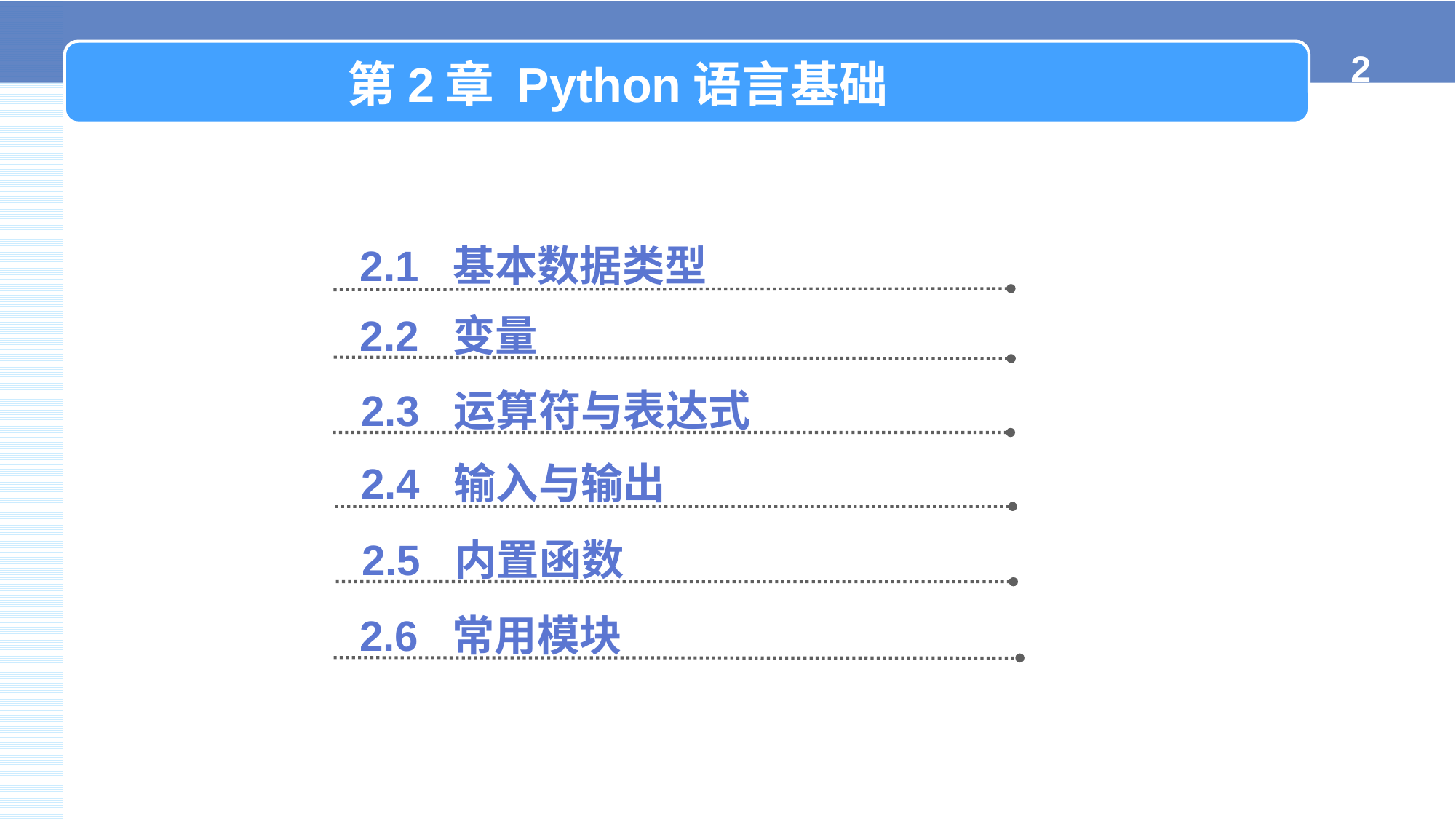

第2章 Python语言基础
2.1  基本数据类型

2.2  变量

2.3  运算符与表达式

2.4  输入与输出

2.5  内置函数

2.6  常用模块